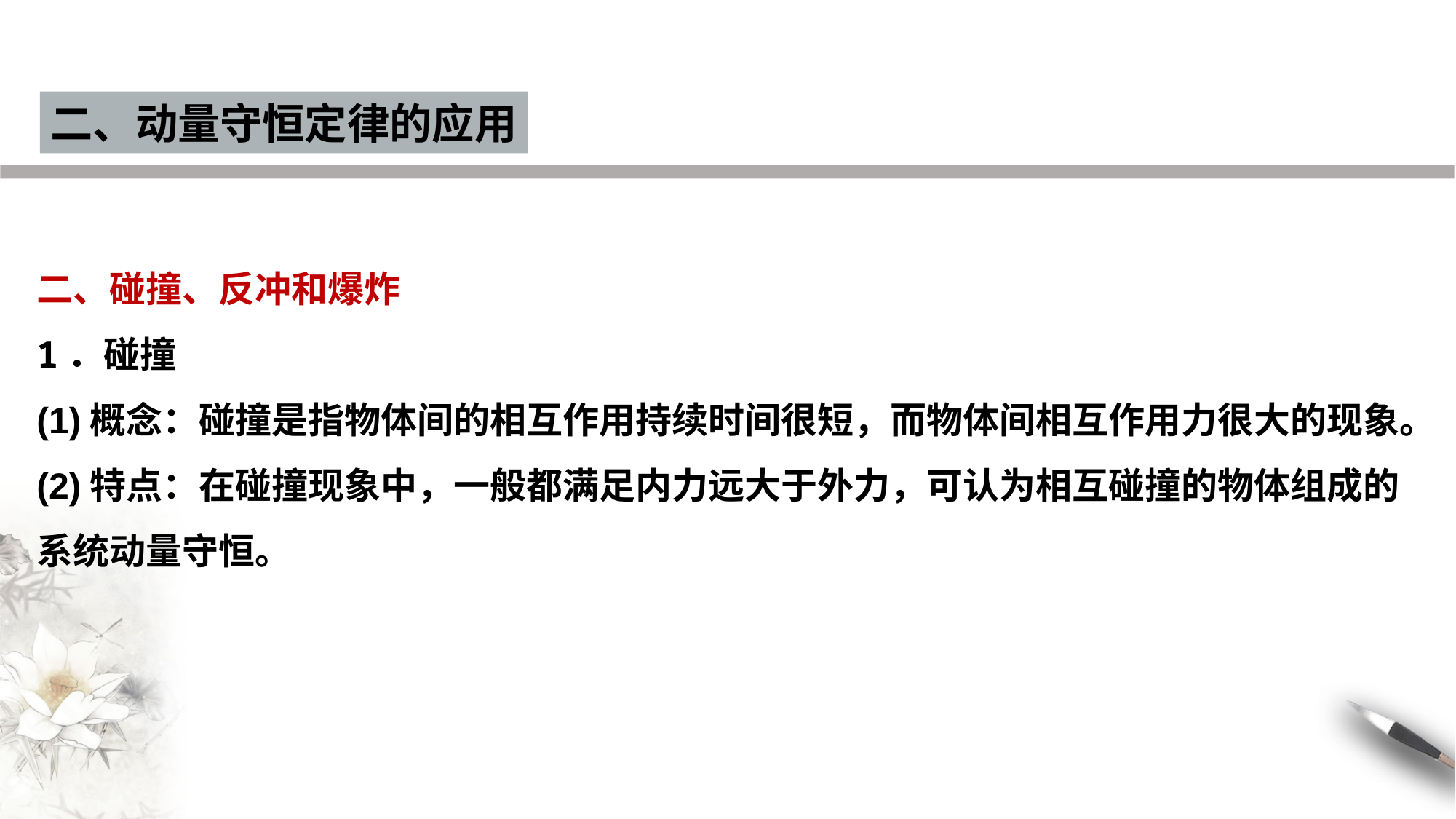

二、动量守恒定律的应用

二、碰撞、反冲和爆炸
1．碰撞
(1)概念：碰撞是指物体间的相互作用持续时间很短，而物体间相互作用力很大的现象。
(2)特点：在碰撞现象中，一般都满足内力远大于外力，可认为相互碰撞的物体组成的系统动量守恒。